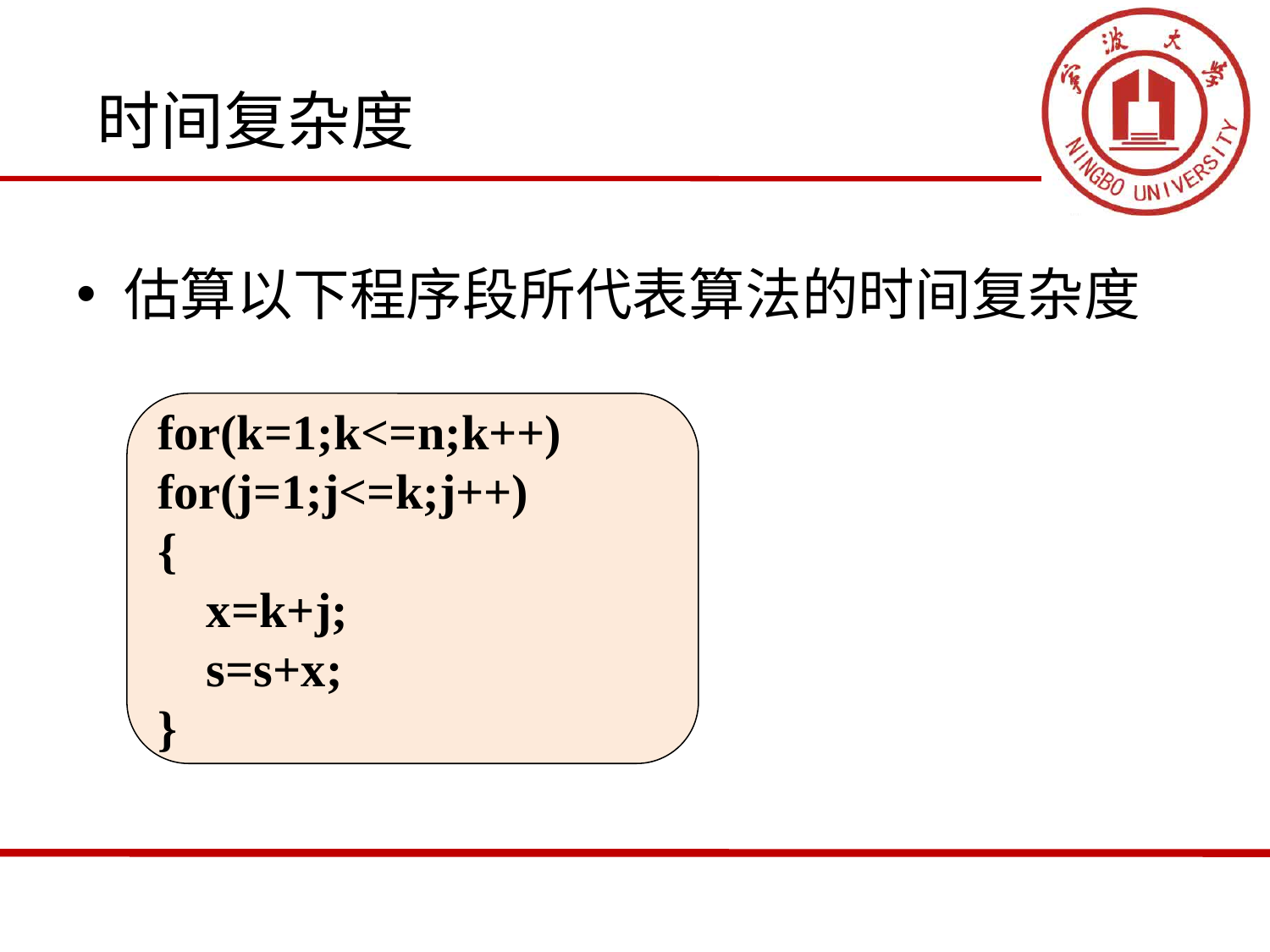

时间复杂度
估算以下程序段所代表算法的时间复杂度
for(k=1;k<=n;k++)
for(j=1;j<=k;j++)
{
    x=k+j;
    s=s+x;
}